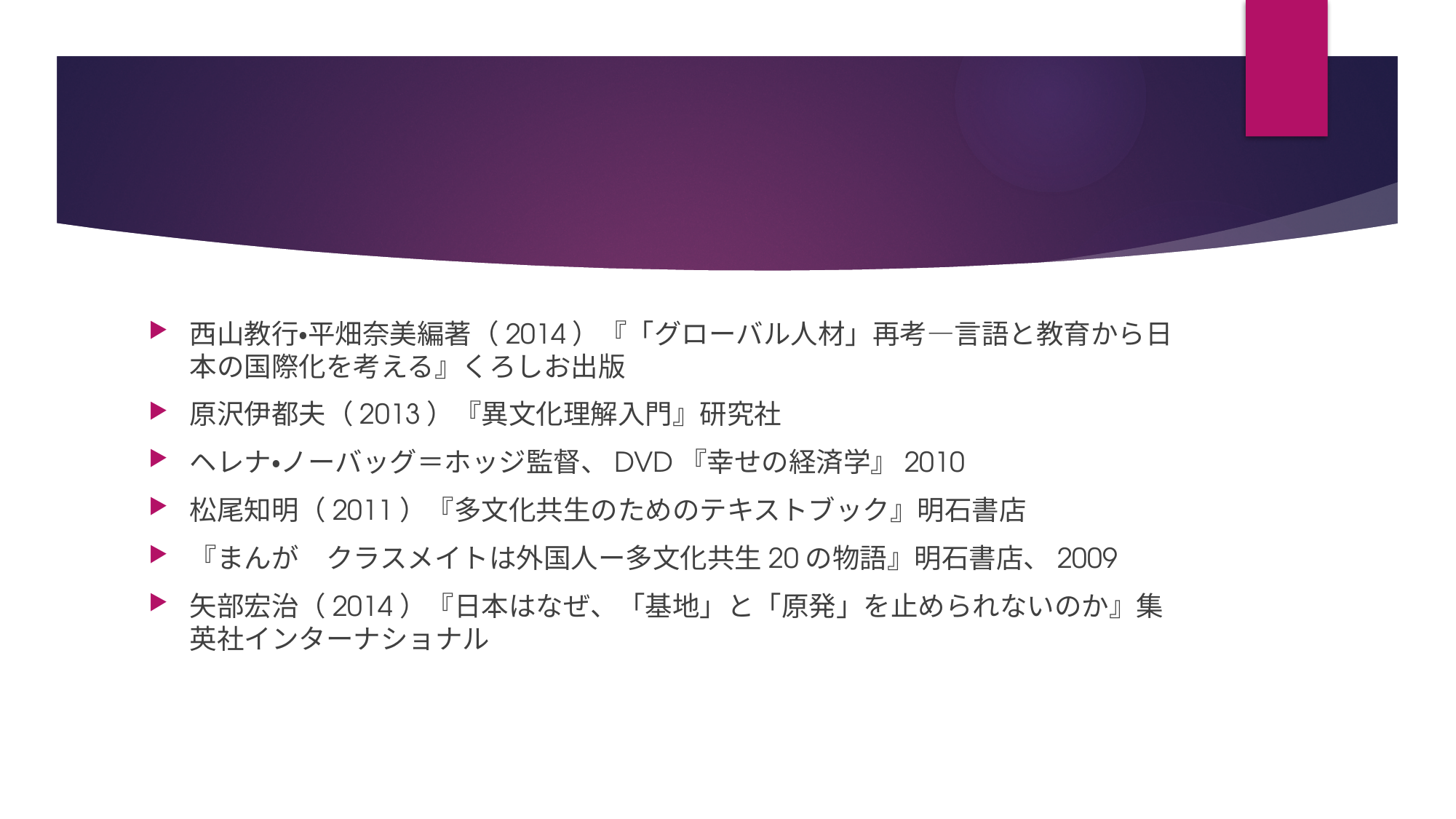

#
西山教行・平畑奈美編著（2014）『「グローバル人材」再考―言語と教育から日本の国際化を考える』くろしお出版
原沢伊都夫（2013）『異文化理解入門』研究社
ヘレナ・ノーバッグ＝ホッジ監督、DVD『幸せの経済学』2010
松尾知明（2011）『多文化共生のためのテキストブック』明石書店
『まんが　クラスメイトは外国人ー多文化共生20の物語』明石書店、2009
矢部宏治（2014）『日本はなぜ、「基地」と「原発」を止められないのか』集英社インターナショナル